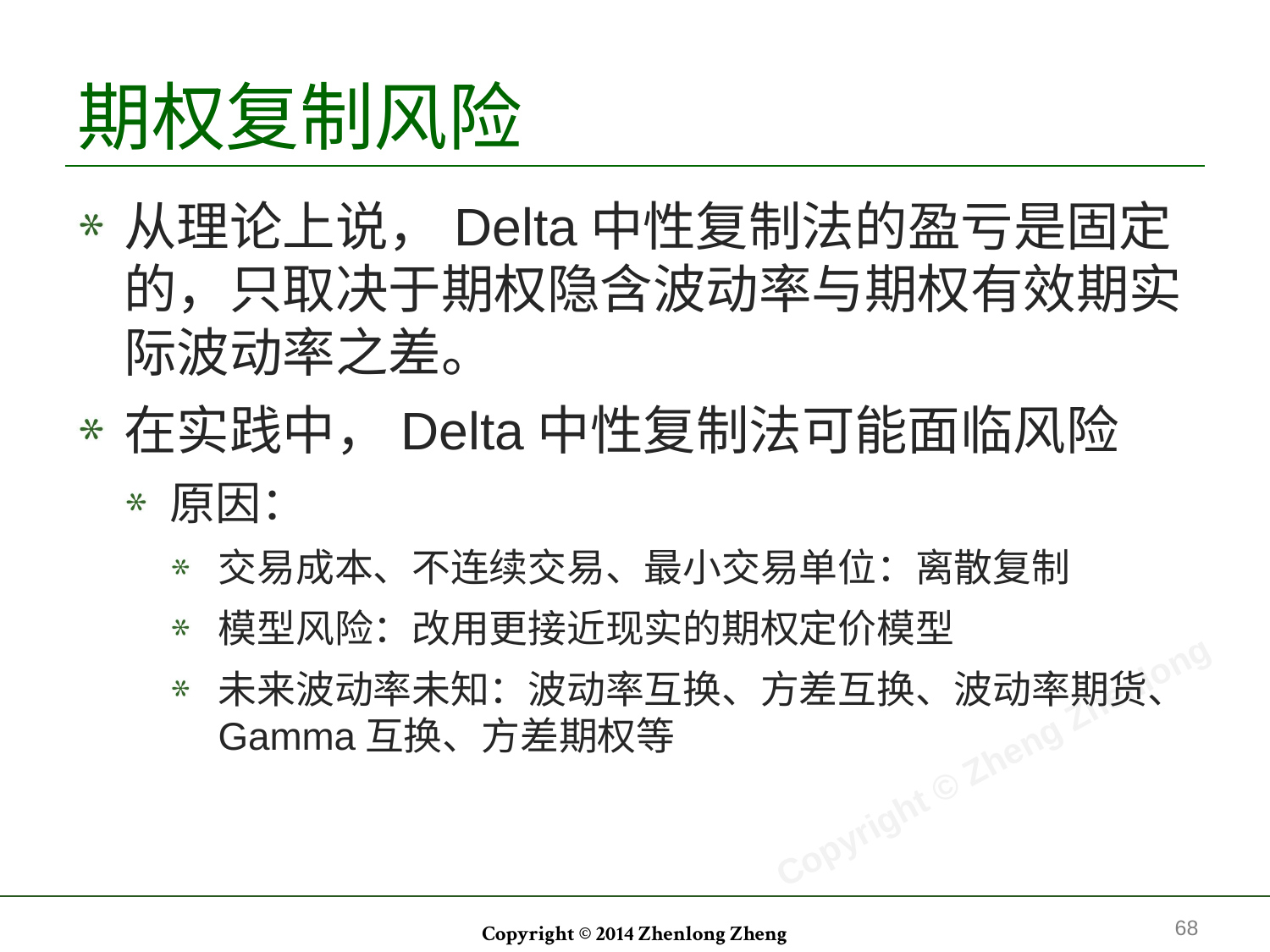

# 期权复制风险
从理论上说，Delta中性复制法的盈亏是固定的，只取决于期权隐含波动率与期权有效期实际波动率之差。
在实践中，Delta中性复制法可能面临风险
原因：
交易成本、不连续交易、最小交易单位：离散复制
模型风险：改用更接近现实的期权定价模型
未来波动率未知：波动率互换、方差互换、波动率期货、Gamma互换、方差期权等

68